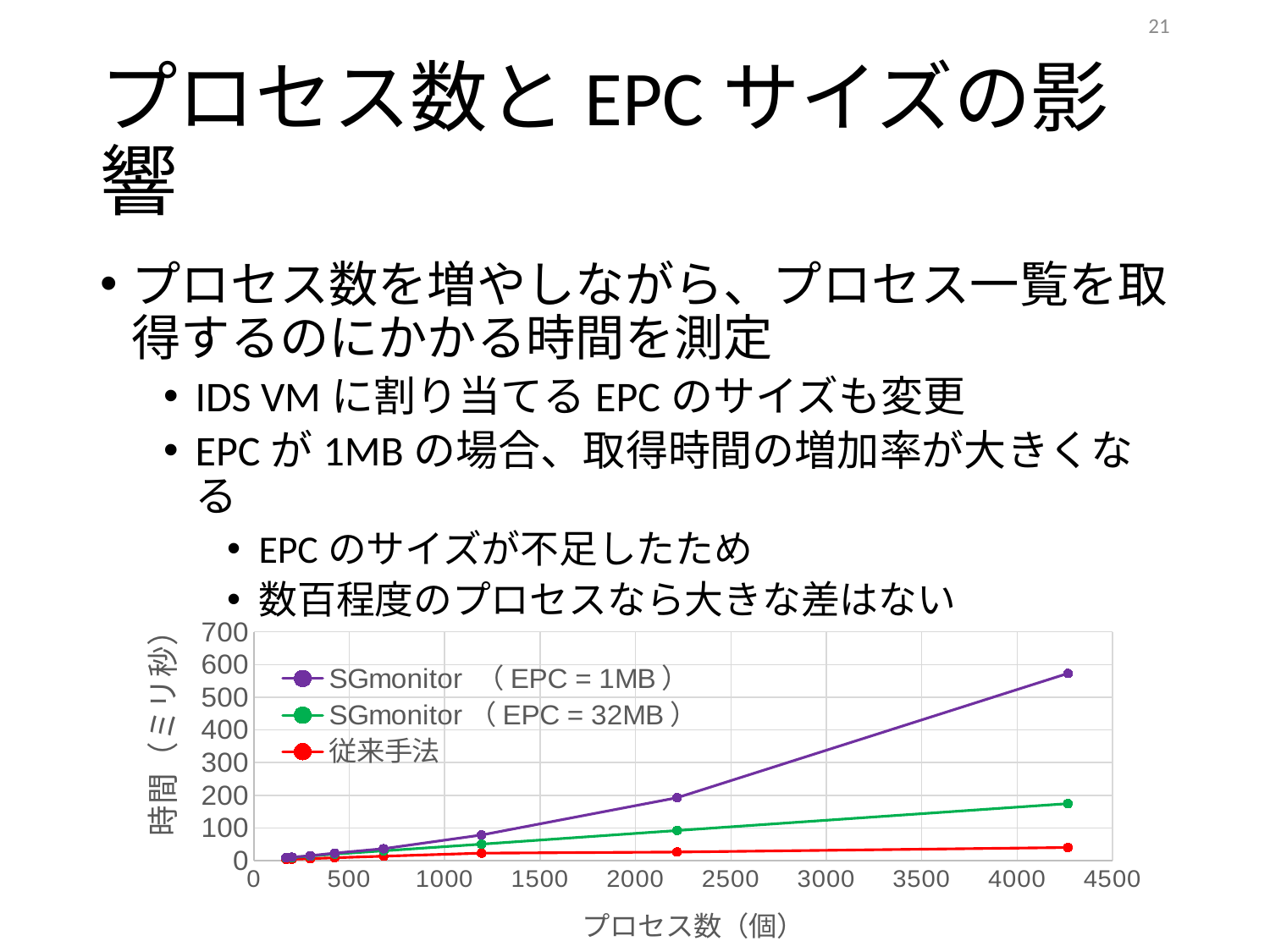

21
# プロセス数とEPCサイズの影響
プロセス数を増やしながら、プロセス一覧を取得するのにかかる時間を測定
IDS VMに割り当てるEPCのサイズも変更
EPCが1MBの場合、取得時間の増加率が大きくなる
EPCのサイズが不足したため
数百程度のプロセスなら大きな差はない

### Chart

| Category | SGmonitor （EPC = 1MB） | SGmonitor（EPC = 32MB） | 従来手法 |
|---|---|---|---|